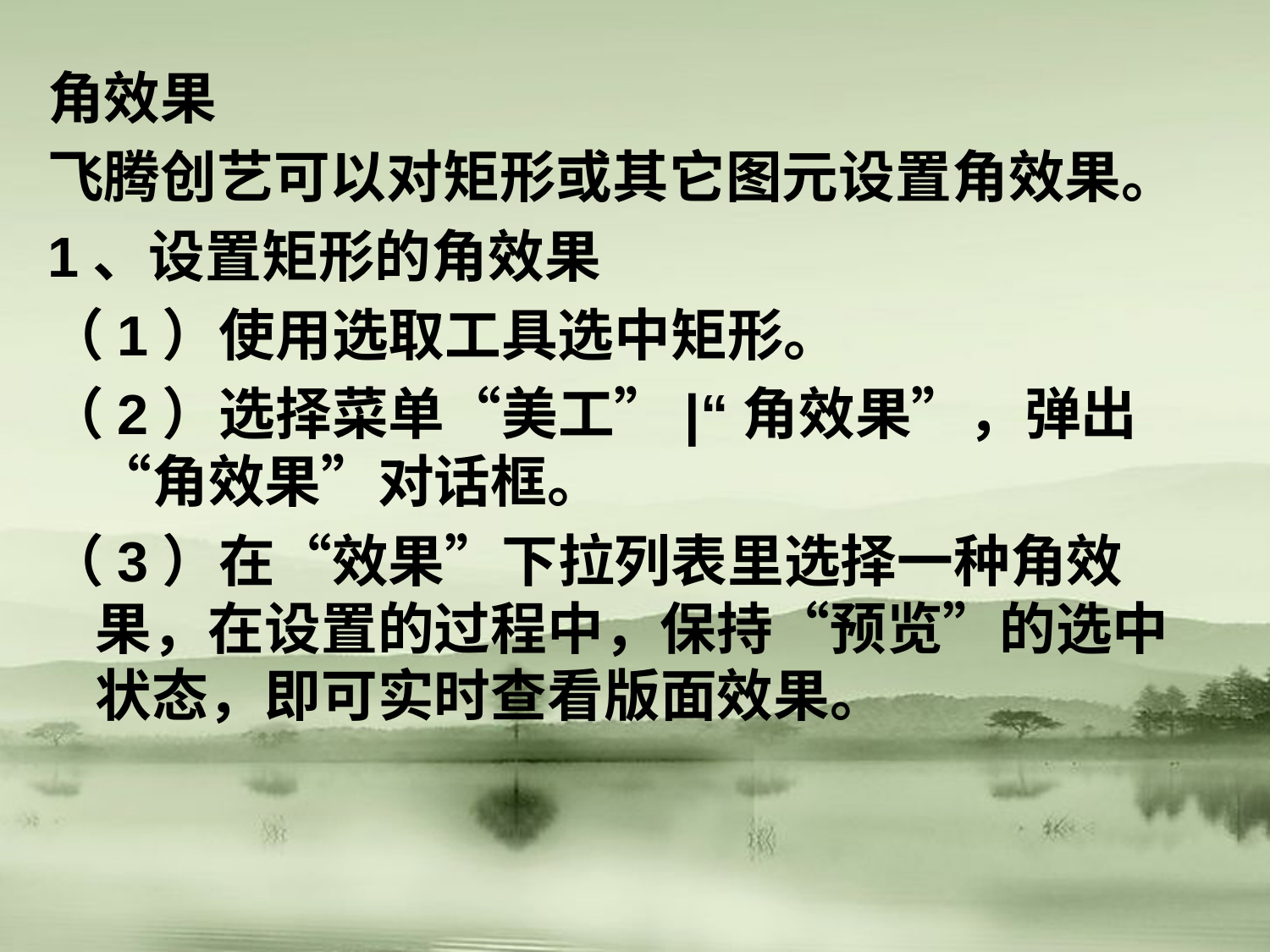

角效果
飞腾创艺可以对矩形或其它图元设置角效果。
1、设置矩形的角效果
（1）使用选取工具选中矩形。
（2）选择菜单“美工”|“角效果”，弹出“角效果”对话框。
（3）在“效果”下拉列表里选择一种角效果，在设置的过程中，保持“预览”的选中状态，即可实时查看版面效果。